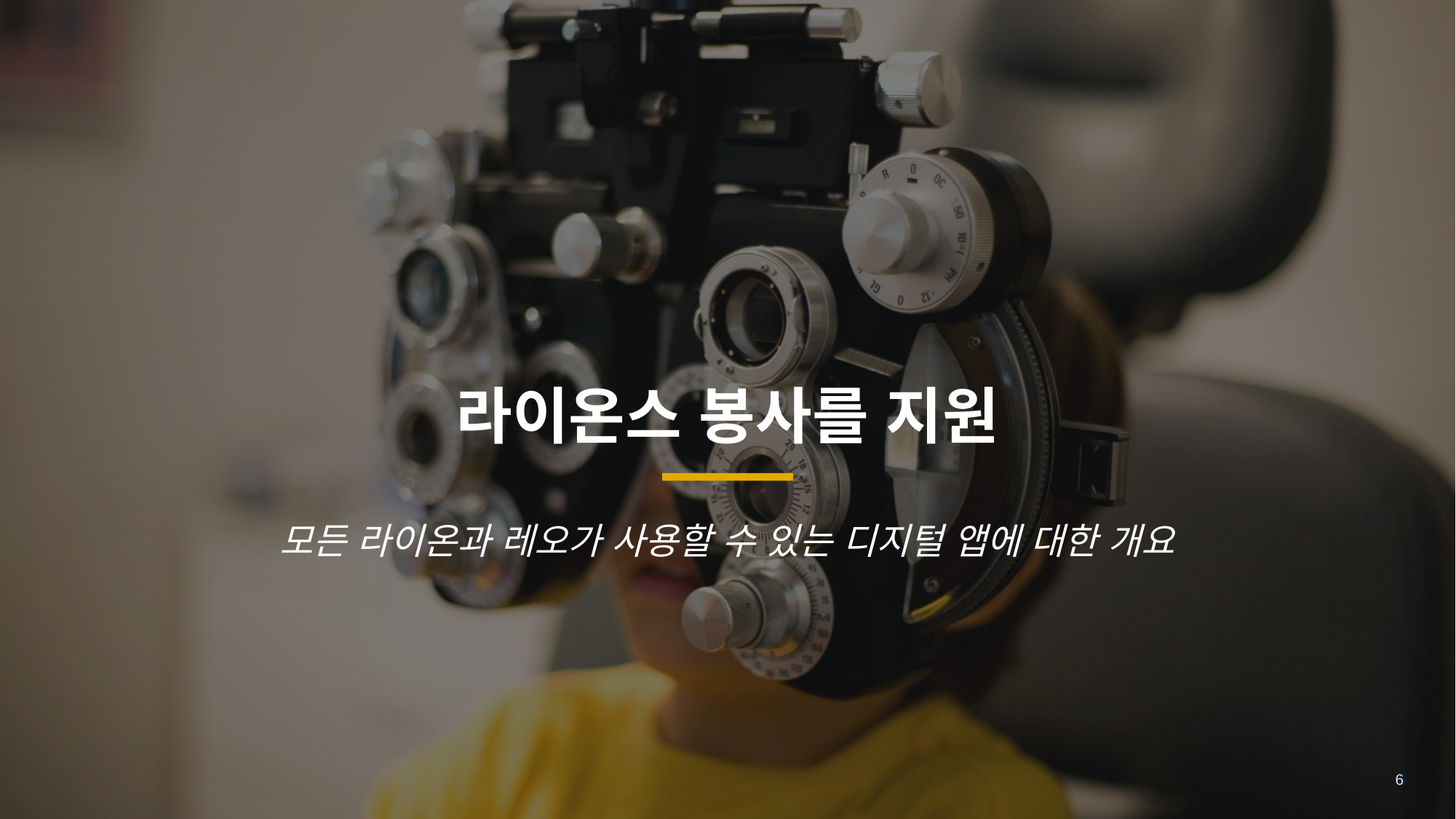

라이온스 봉사를 지원

모든 라이온과 레오가 사용할 수 있는 디지털 앱에 대한 개요